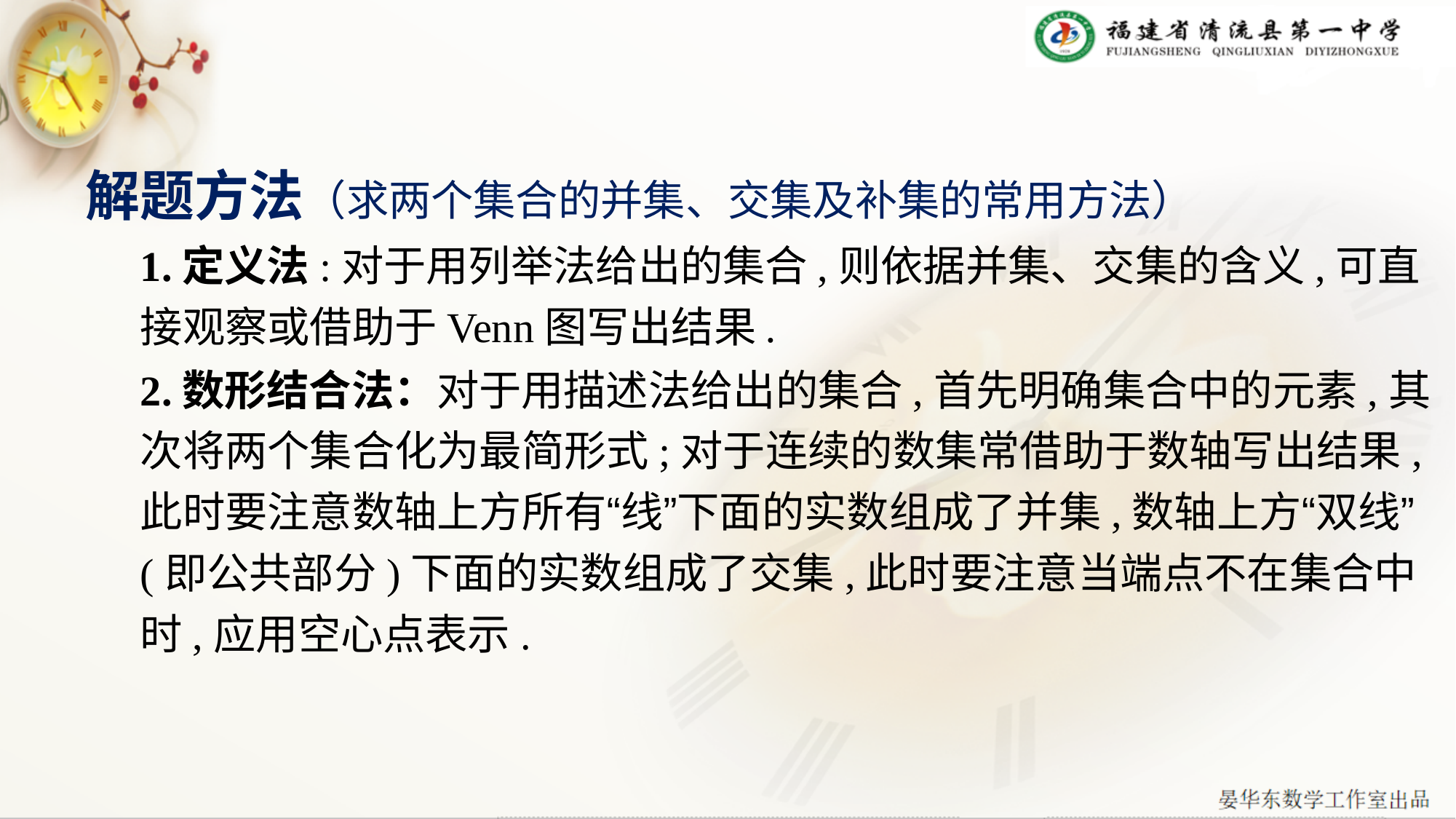

#
解题方法（求两个集合的并集、交集及补集的常用方法）
1.定义法:对于用列举法给出的集合,则依据并集、交集的含义,可直接观察或借助于Venn图写出结果.
2.数形结合法：对于用描述法给出的集合,首先明确集合中的元素,其次将两个集合化为最简形式;对于连续的数集常借助于数轴写出结果,此时要注意数轴上方所有“线”下面的实数组成了并集,数轴上方“双线”(即公共部分)下面的实数组成了交集,此时要注意当端点不在集合中时,应用空心点表示.